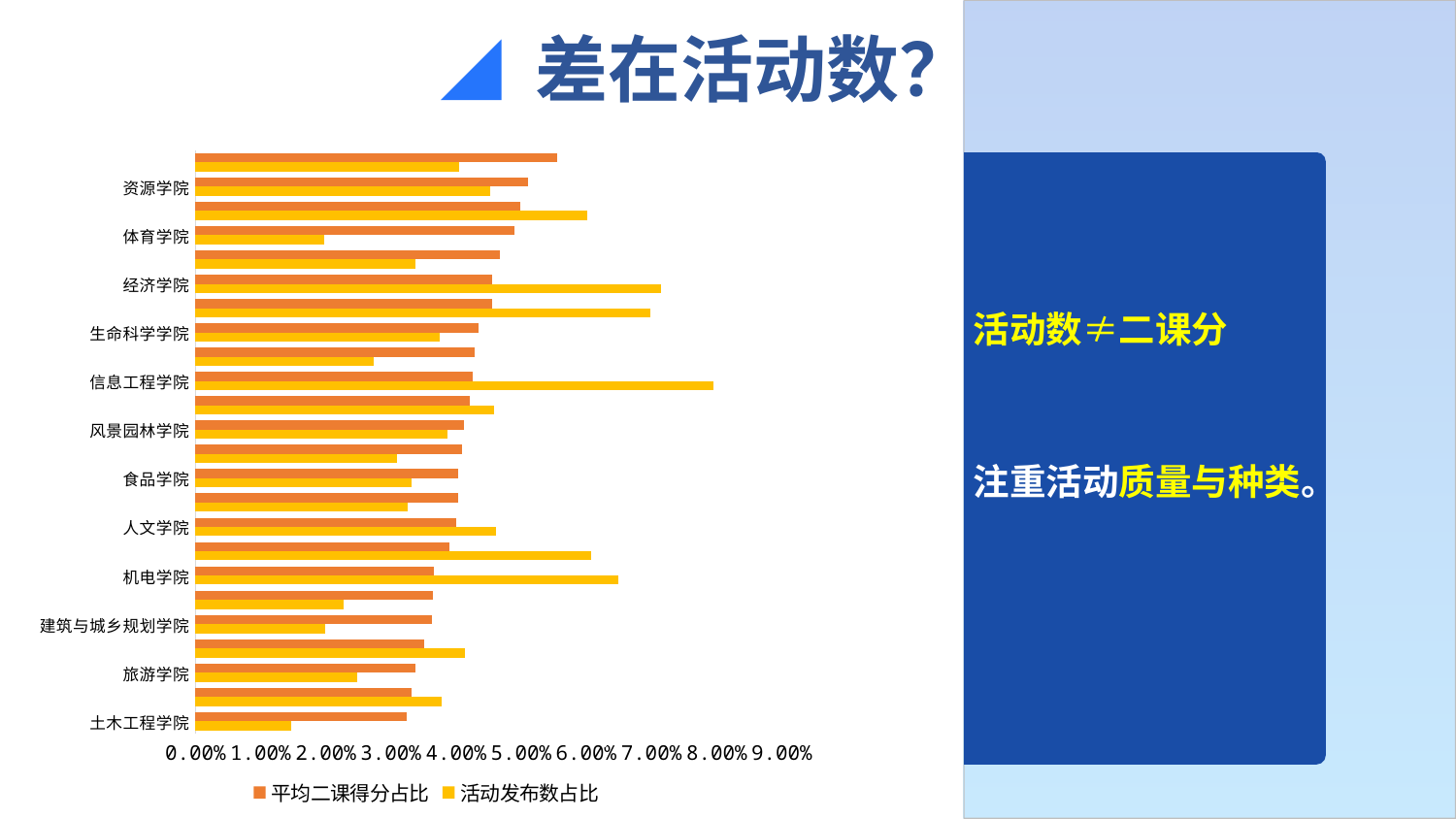

差在活动数？

### Chart

| Category | 活动发布数占比 | 平均二课得分占比 |
|---|---|---|
| 土木工程学院 | 0.0147 | 0.0325 |
| 理学院 | 0.0378 | 0.0332 |
| 旅游学院 | 0.0249 | 0.0337 |
| 艺术与传媒学院 | 0.0414 | 0.0351 |
| 建筑与城乡规划学院 | 0.0199 | 0.0363 |
| 商学院 | 0.0228 | 0.0364 |
| 机电学院 | 0.0649 | 0.0366 |
| 水利水电学院 | 0.0608 | 0.039 |
| 人文学院 | 0.0461 | 0.04 |
| 法学院 | 0.0326 | 0.0403 |
| 食品学院 | 0.0332 | 0.0403 |
| 环境学院 | 0.031 | 0.041 |
| 风景园林学院 | 0.0387 | 0.0412 |
| 林学院 | 0.0459 | 0.0422 |
| 信息工程学院 | 0.0796 | 0.0426 |
| 动物科技学院 | 0.0274 | 0.0429 |
| 生命科学学院 | 0.0375 | 0.0434 |
| 管理学院 | 0.0699 | 0.0456 |
| 经济学院 | 0.0715 | 0.0456 |
| 农学院 | 0.0337 | 0.0467 |
| 体育学院 | 0.0197 | 0.049 |
| 园艺学院 | 0.0601 | 0.0499 |
| 资源学院 | 0.0452 | 0.051 |
| 动物医学院 | 0.0405 | 0.0556 |

活动数≠二课分

注重活动质量与种类。